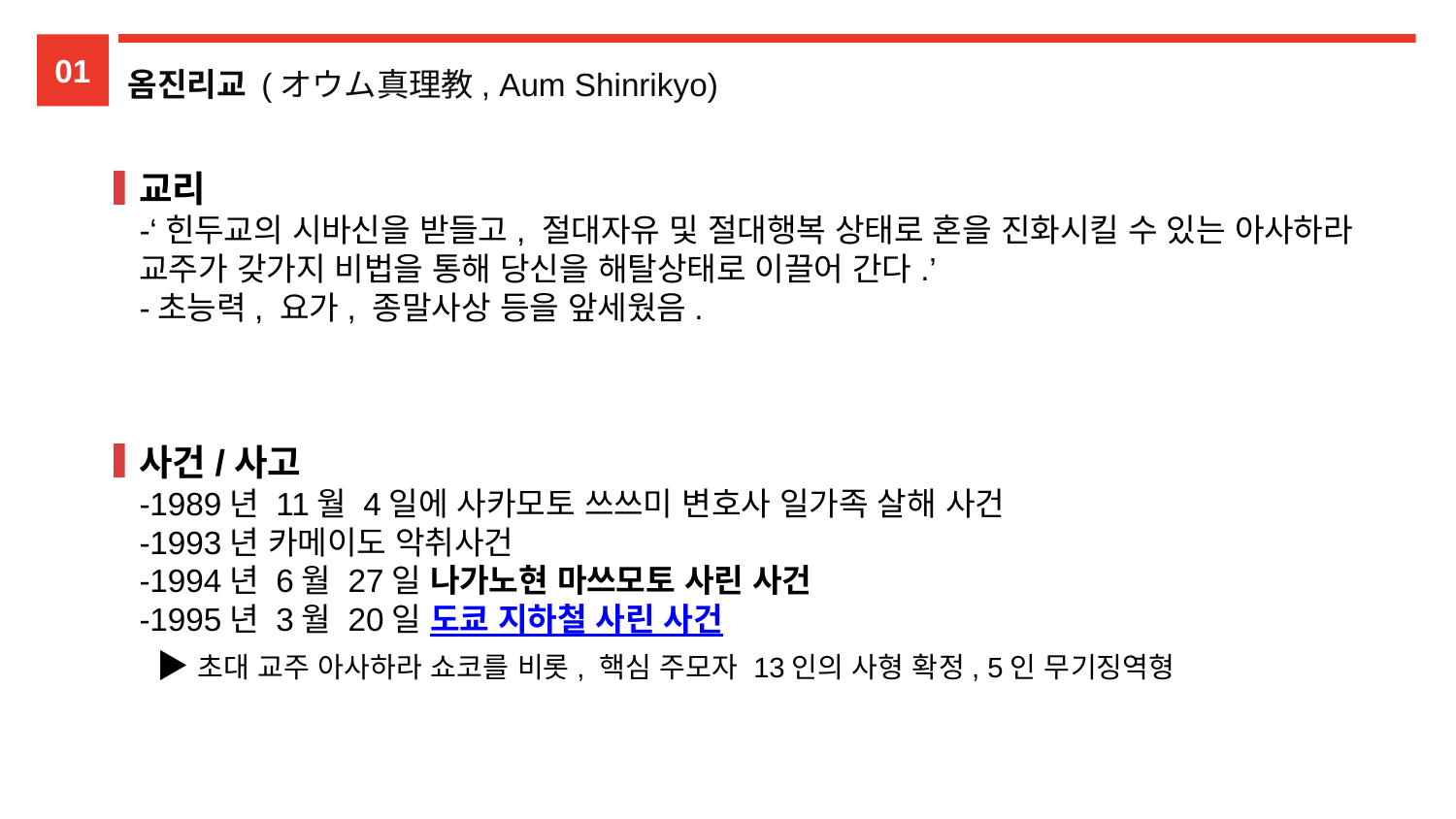

01
옴진리교 (オウム真理教, Aum Shinrikyo)
교리
-‘힌두교의 시바신을 받들고, 절대자유 및 절대행복 상태로 혼을 진화시킬 수 있는 아사하라 교주가 갖가지 비법을 통해 당신을 해탈상태로 이끌어 간다.’
-초능력, 요가, 종말사상 등을 앞세웠음.

사건/사고
-1989년 11월 4일에 사카모토 쓰쓰미 변호사 일가족 살해 사건
-1993년 카메이도 악취사건
-1994년 6월 27일 나가노현 마쓰모토 사린 사건
-1995년 3월 20일 도쿄 지하철 사린 사건
  ▶초대 교주 아사하라 쇼코를 비롯, 핵심 주모자 13인의 사형 확정, 5인 무기징역형